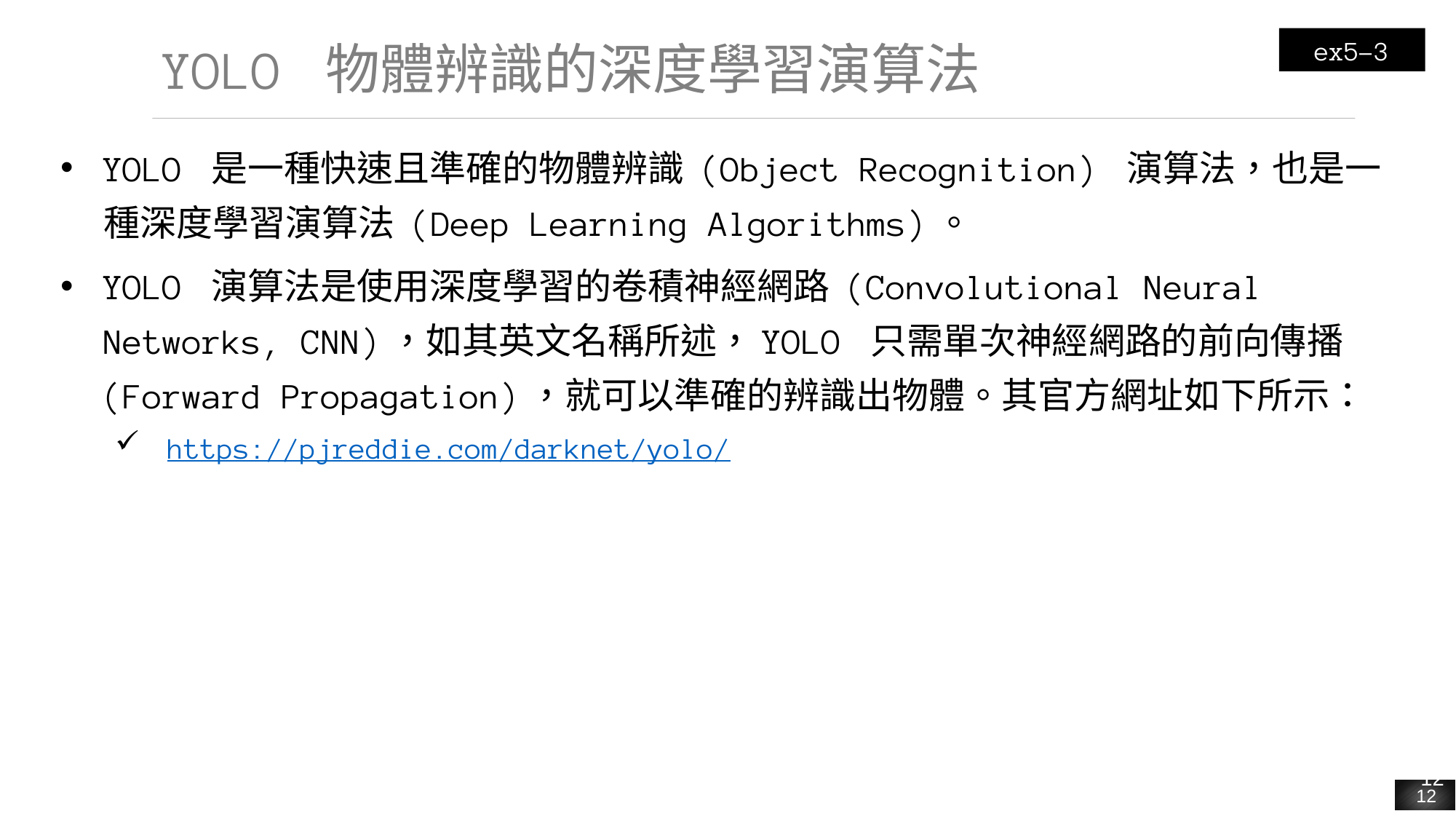

ex5-3
# YOLO 物體辨識的深度學習演算法
YOLO 是一種快速且準確的物體辨識 (Object Recognition) 演算法，也是一種深度學習演算法 (Deep Learning Algorithms)。
YOLO 演算法是使用深度學習的卷積神經網路 (Convolutional Neural Networks, CNN)，如其英文名稱所述，YOLO 只需單次神經網路的前向傳播 (Forward Propagation)，就可以準確的辨識出物體。其官方網址如下所示：
https://pjreddie.com/darknet/yolo/

12